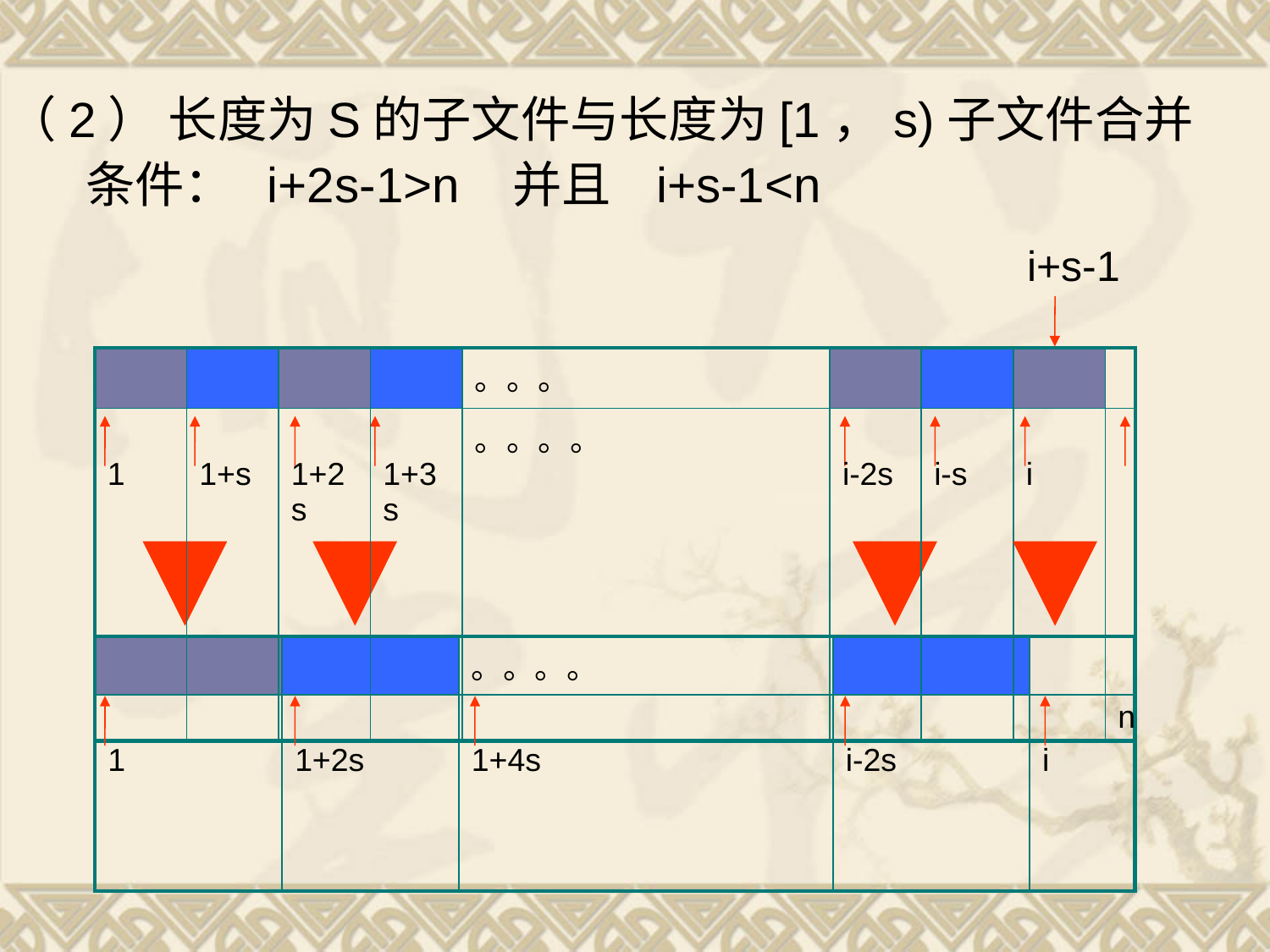

（2） 长度为S的子文件与长度为[1，s)子文件合并
      条件：  i+2s-1>n   并且   i+s-1<n

i+s-1

|  |  |  |  | 。。。 |  |  |  |  |
| --- | --- | --- | --- | --- | --- | --- | --- | --- |
| 1 | 1+s | 1+2s | 1+3s | 。。。。 | i-2s | i-s | i | n |

|  |  | 。。。。 |  |  |
| --- | --- | --- | --- | --- |
| 1 | 1+2s | 1+4s | i-2s | i |